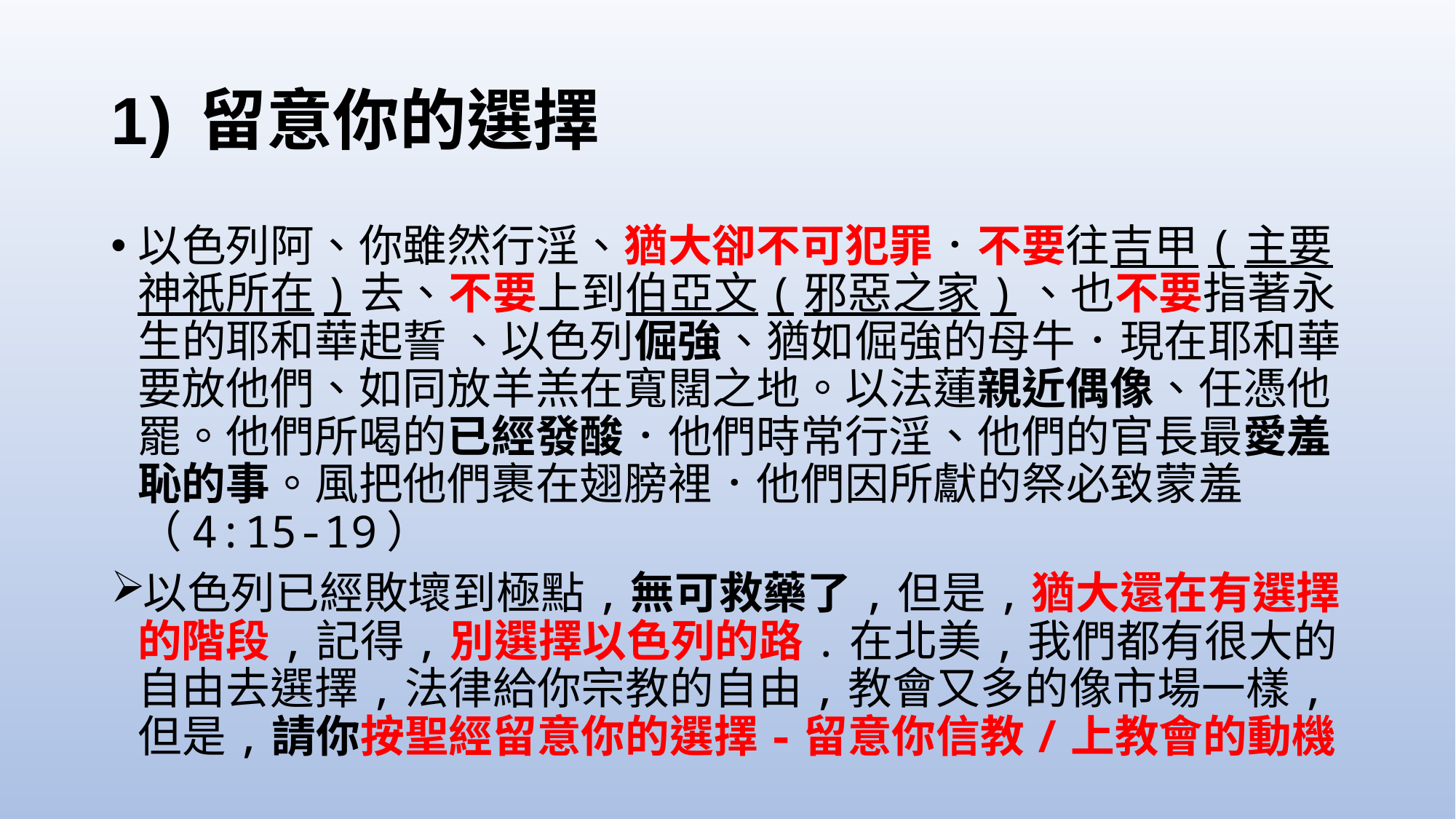

# 留意你的選擇
以色列阿、你雖然行淫、猶大卻不可犯罪．不要往吉甲(主要神祇所在)去、不要上到伯亞文(邪惡之家)、也不要指著永生的耶和華起誓 、以色列倔強、猶如倔強的母牛．現在耶和華要放他們、如同放羊羔在寬闊之地。以法蓮親近偶像、任憑他罷。他們所喝的已經發酸．他們時常行淫、他們的官長最愛羞恥的事。風把他們裹在翅膀裡．他們因所獻的祭必致蒙羞（4:15-19）
以色列已經敗壞到極點,無可救藥了,但是,猶大還在有選擇的階段,記得,別選擇以色列的路.在北美,我們都有很大的自由去選擇,法律給你宗教的自由,教會又多的像市場一樣,但是,請你按聖經留意你的選擇-留意你信教/上教會的動機